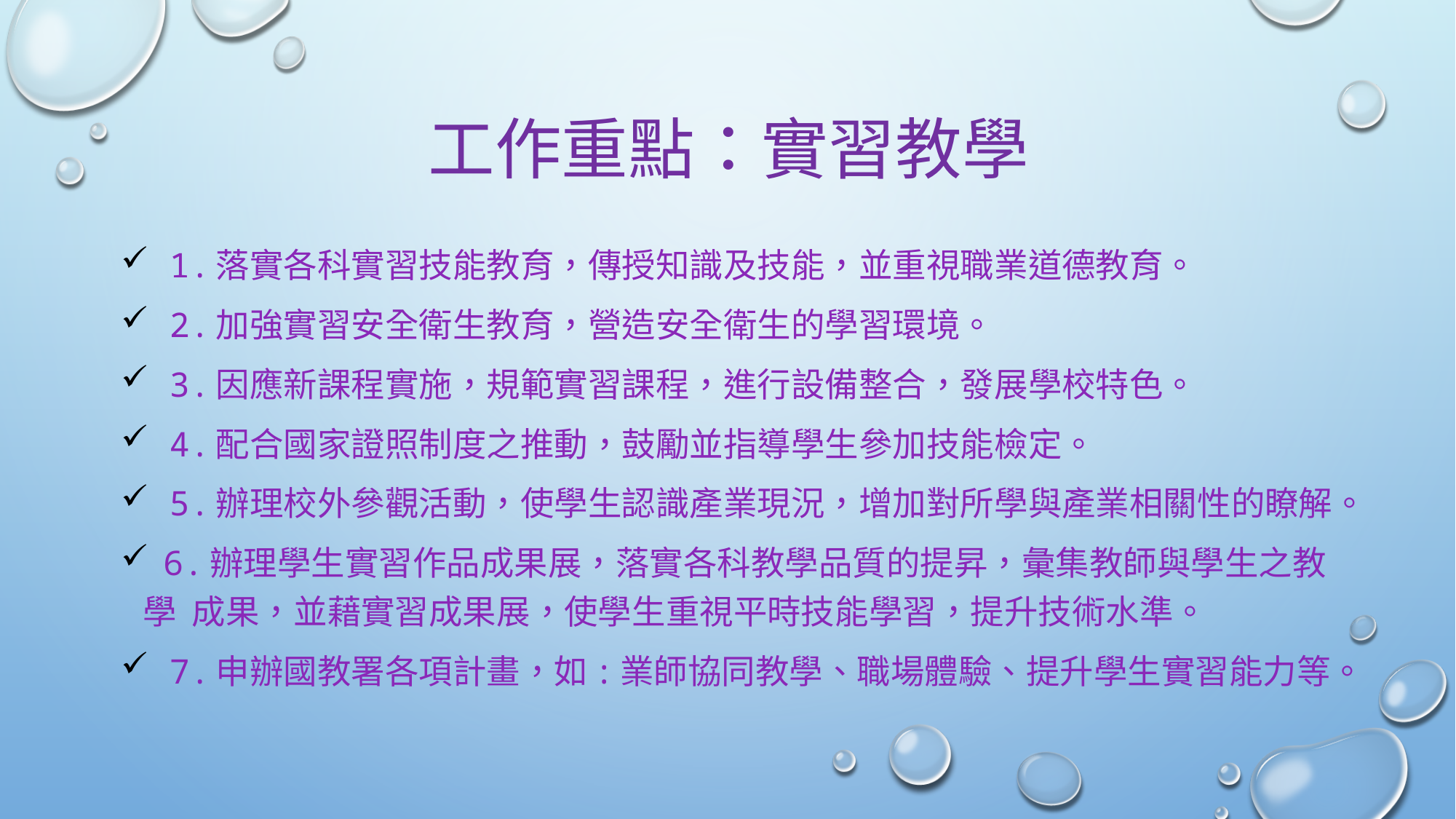

# 工作重點：實習教學
 1.落實各科實習技能教育，傳授知識及技能，並重視職業道德教育。
 2.加強實習安全衛生教育，營造安全衛生的學習環境。
 3.因應新課程實施，規範實習課程，進行設備整合，發展學校特色。
 4.配合國家證照制度之推動，鼓勵並指導學生參加技能檢定。
 5.辦理校外參觀活動，使學生認識產業現況，增加對所學與產業相關性的瞭解。
 6.辦理學生實習作品成果展，落實各科教學品質的提昇，彙集教師與學生之教學  成果，並藉實習成果展，使學生重視平時技能學習，提升技術水準。
 7.申辦國教署各項計畫，如:業師協同教學、職場體驗、提升學生實習能力等。